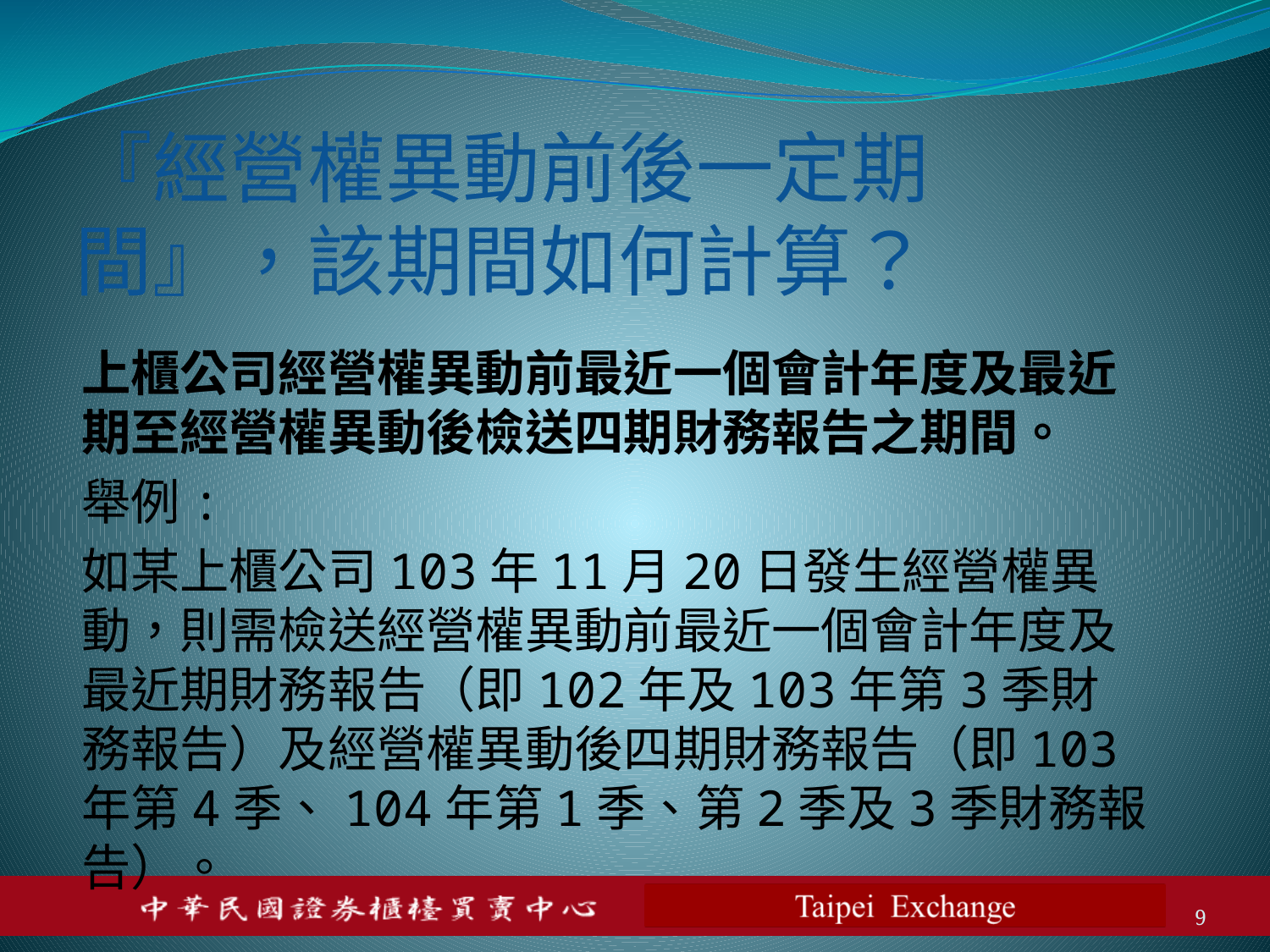

# 『經營權異動前後一定期間』，該期間如何計算？
上櫃公司經營權異動前最近一個會計年度及最近期至經營權異動後檢送四期財務報告之期間。
舉例:
如某上櫃公司103年11月20日發生經營權異動，則需檢送經營權異動前最近一個會計年度及最近期財務報告（即102年及103年第3季財務報告）及經營權異動後四期財務報告（即103年第4季、104年第1季、第2季及3季財務報告）。
9